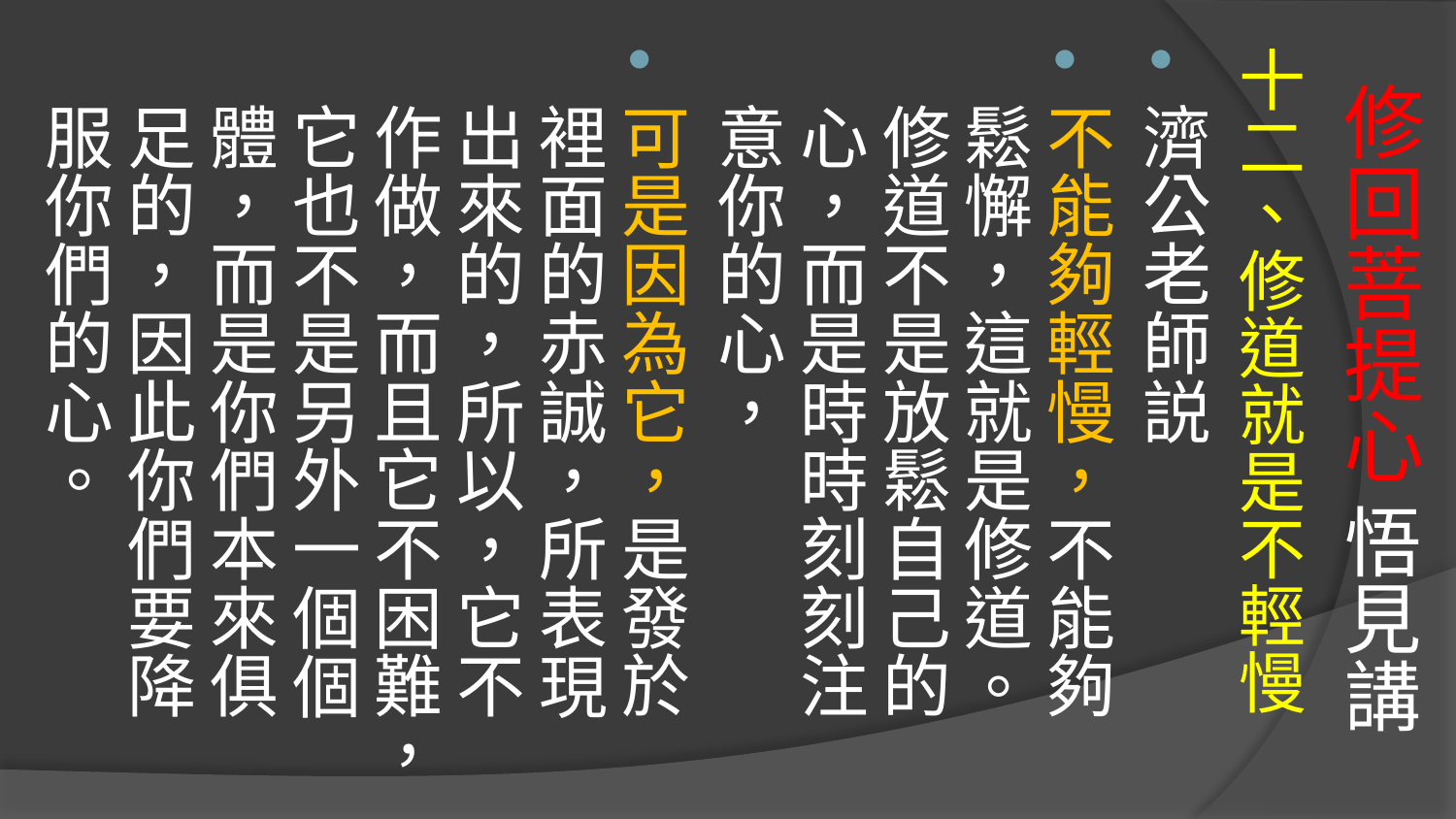

# 修回菩提心 悟見講
十二、修道就是不輕慢
濟公老師説
不能夠輕慢，不能夠鬆懈，這就是修道。修道不是放鬆自己的心，而是時時刻刻注意你的心，
可是因為它，是發於裡面的赤誠，所表現出來的，所以，它不作做，而且它不困難，它也不是另外一個個體，而是你們本來俱足的，因此你們要降服你們的心。